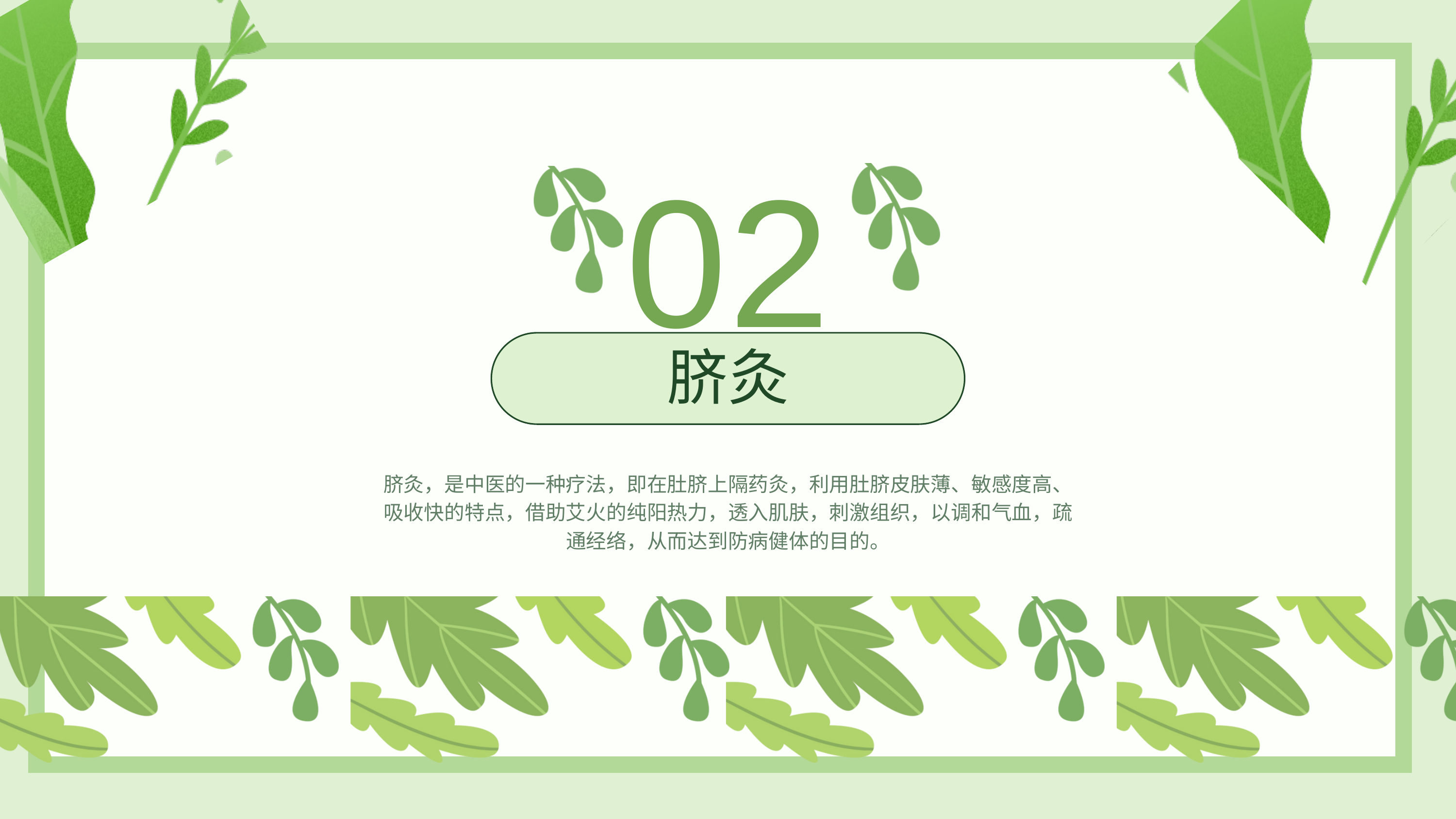

02

脐灸
脐灸，是中医的一种疗法，即在肚脐上隔药灸，利用肚脐皮肤薄、敏感度高、吸收快的特点，借助艾火的纯阳热力，透入肌肤，刺激组织，以调和气血，疏通经络，从而达到防病健体的目的。